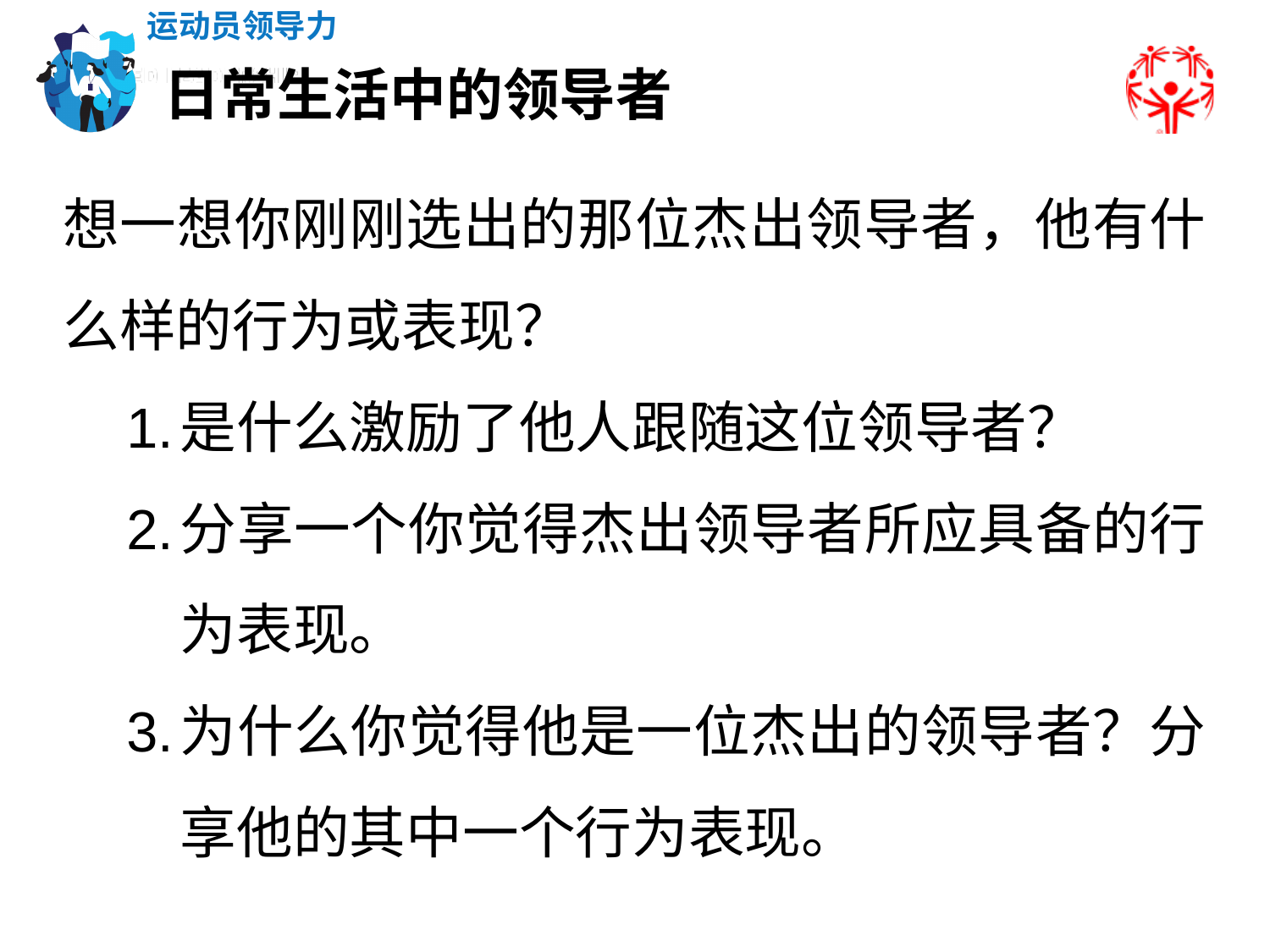

运动员领导力
日常生活中的领导者
想一想你刚刚选出的那位杰出领导者，他有什么样的行为或表现？
是什么激励了他人跟随这位领导者？
分享一个你觉得杰出领导者所应具备的行为表现。
为什么你觉得他是一位杰出的领导者？分享他的其中一个行为表现。